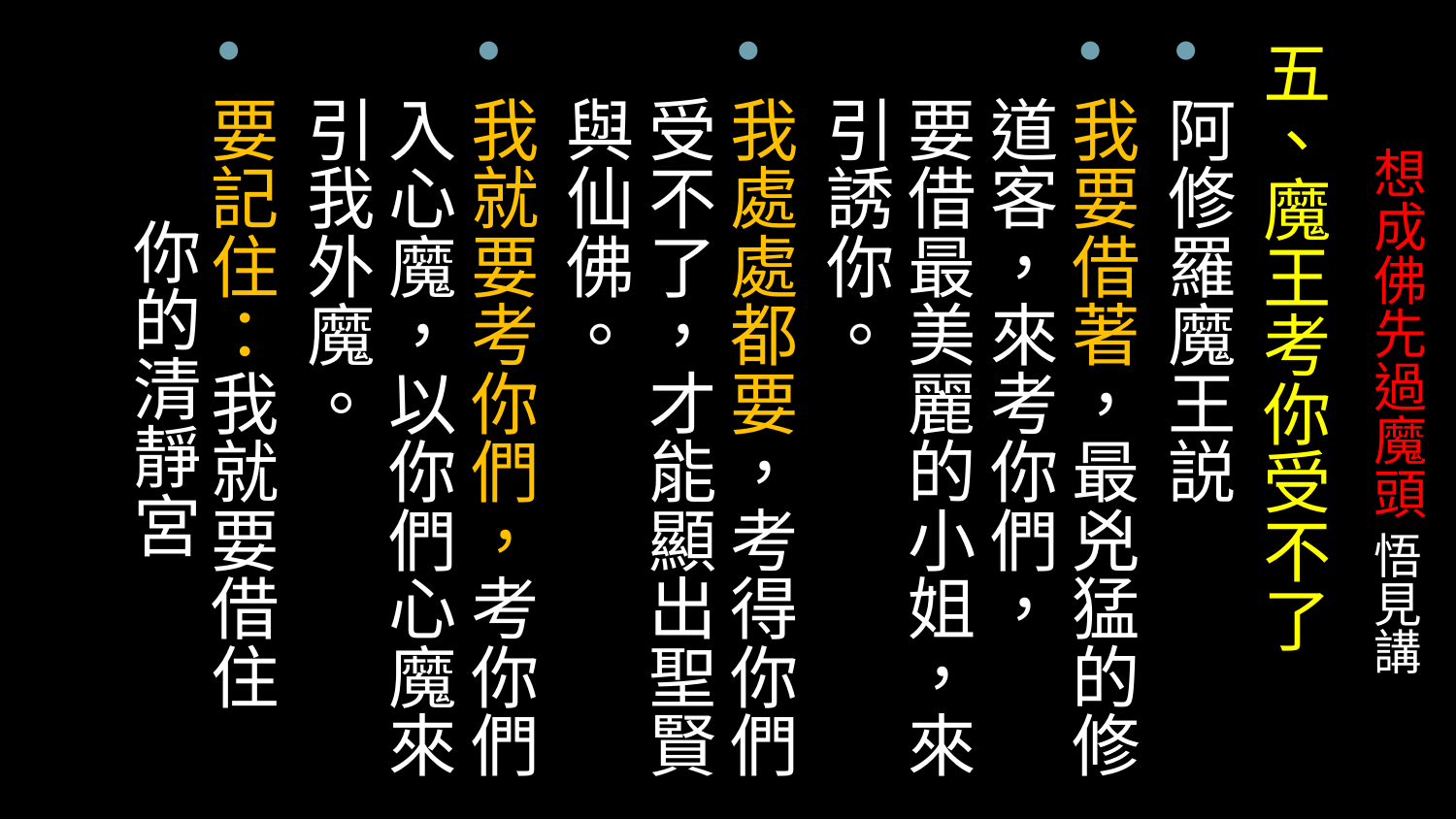

五、魔王考你受不了
阿修羅魔王説
我要借著，最兇猛的修道客，來考你們， 
要借最美麗的小姐，來引誘你。
我處處都要，考得你們受不了，才能顯出聖賢與仙佛。
我就要考你們，考你們入心魔，以你們心魔來引我外魔。
要記住：我就要借住             你的清靜宮

# 想成佛先過魔頭 悟見講